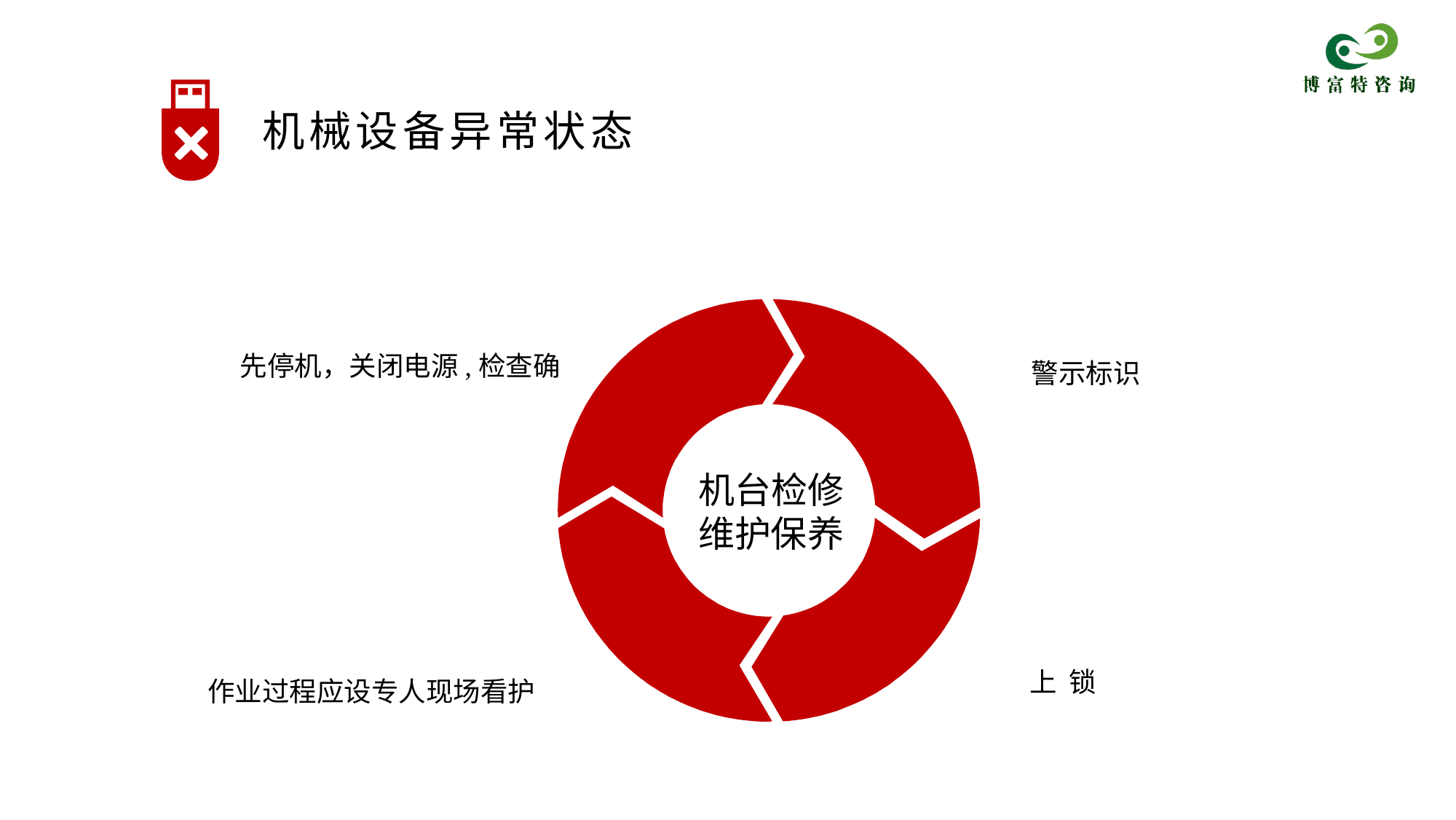

机械设备异常状态
先停机，关闭电源,检查确

警示标识
机台检修
维护保养

上  锁
作业过程应设专人现场看护